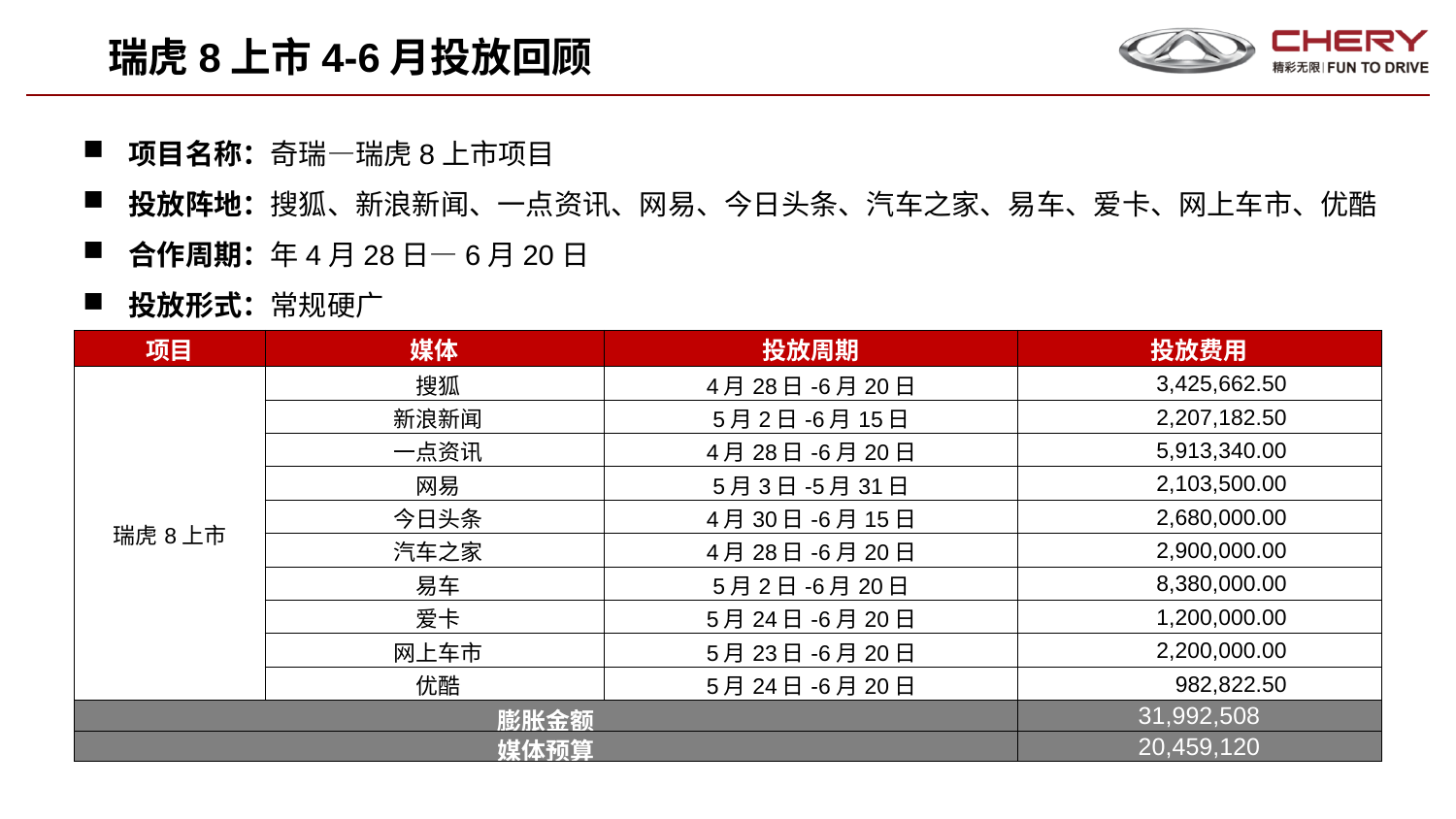

瑞虎8上市4-6月投放回顾
项目名称：奇瑞—瑞虎8上市项目
投放阵地：搜狐、新浪新闻、一点资讯、网易、今日头条、汽车之家、易车、爱卡、网上车市、优酷
合作周期：年4月28日—6月20日
投放形式：常规硬广
| 项目 | 媒体 | 投放周期 | 投放费用 |
| --- | --- | --- | --- |
| 瑞虎8上市 | 搜狐 | 4月28日-6月20日 | 3,425,662.50 |
|  | 新浪新闻 | 5月2日-6月15日 | 2,207,182.50 |
|  | 一点资讯 | 4月28日-6月20日 | 5,913,340.00 |
|  | 网易 | 5月3日-5月31日 | 2,103,500.00 |
|  | 今日头条 | 4月30日-6月15日 | 2,680,000.00 |
|  | 汽车之家 | 4月28日-6月20日 | 2,900,000.00 |
|  | 易车 | 5月2日-6月20日 | 8,380,000.00 |
|  | 爱卡 | 5月24日-6月20日 | 1,200,000.00 |
|  | 网上车市 | 5月23日-6月20日 | 2,200,000.00 |
|  | 优酷 | 5月24日-6月20日 | 982,822.50 |
| 膨胀金额 |  |  | 31,992,508 |
| 媒体预算 |  |  | 20,459,120 |